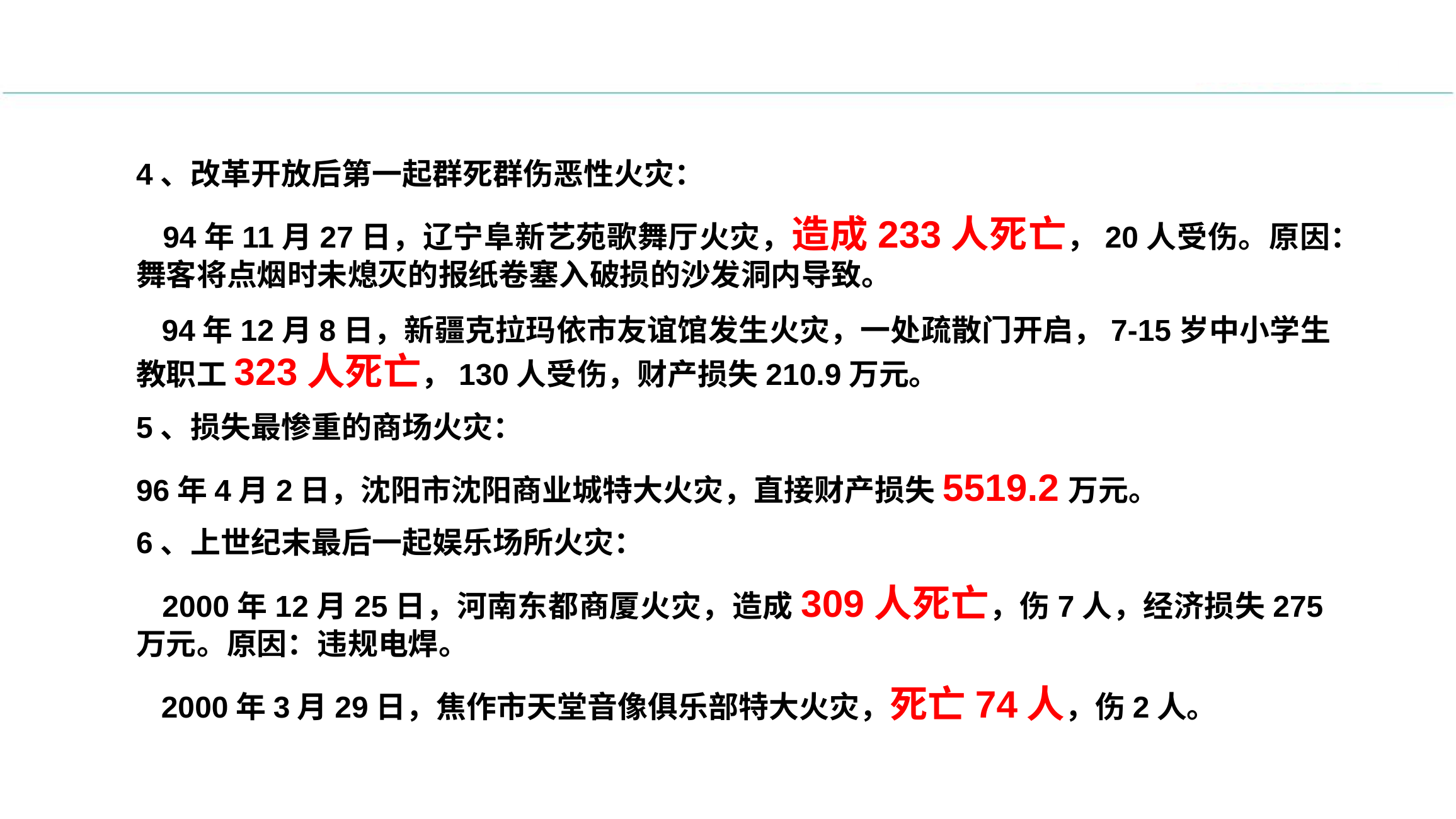

4、改革开放后第一起群死群伤恶性火灾：
   94年11月27日，辽宁阜新艺苑歌舞厅火灾，造成233人死亡，20人受伤。原因：舞客将点烟时未熄灭的报纸卷塞入破损的沙发洞内导致。
   94年12月8日，新疆克拉玛依市友谊馆发生火灾，一处疏散门开启，7-15岁中小学生教职工323人死亡，130人受伤，财产损失210.9万元。
5、损失最惨重的商场火灾：
96年4月2日，沈阳市沈阳商业城特大火灾，直接财产损失5519.2万元。
6、上世纪末最后一起娱乐场所火灾：
   2000年12月25日，河南东都商厦火灾，造成309人死亡，伤7人，经济损失275万元。原因：违规电焊。
   2000年3月29日，焦作市天堂音像俱乐部特大火灾，死亡74人，伤2人。